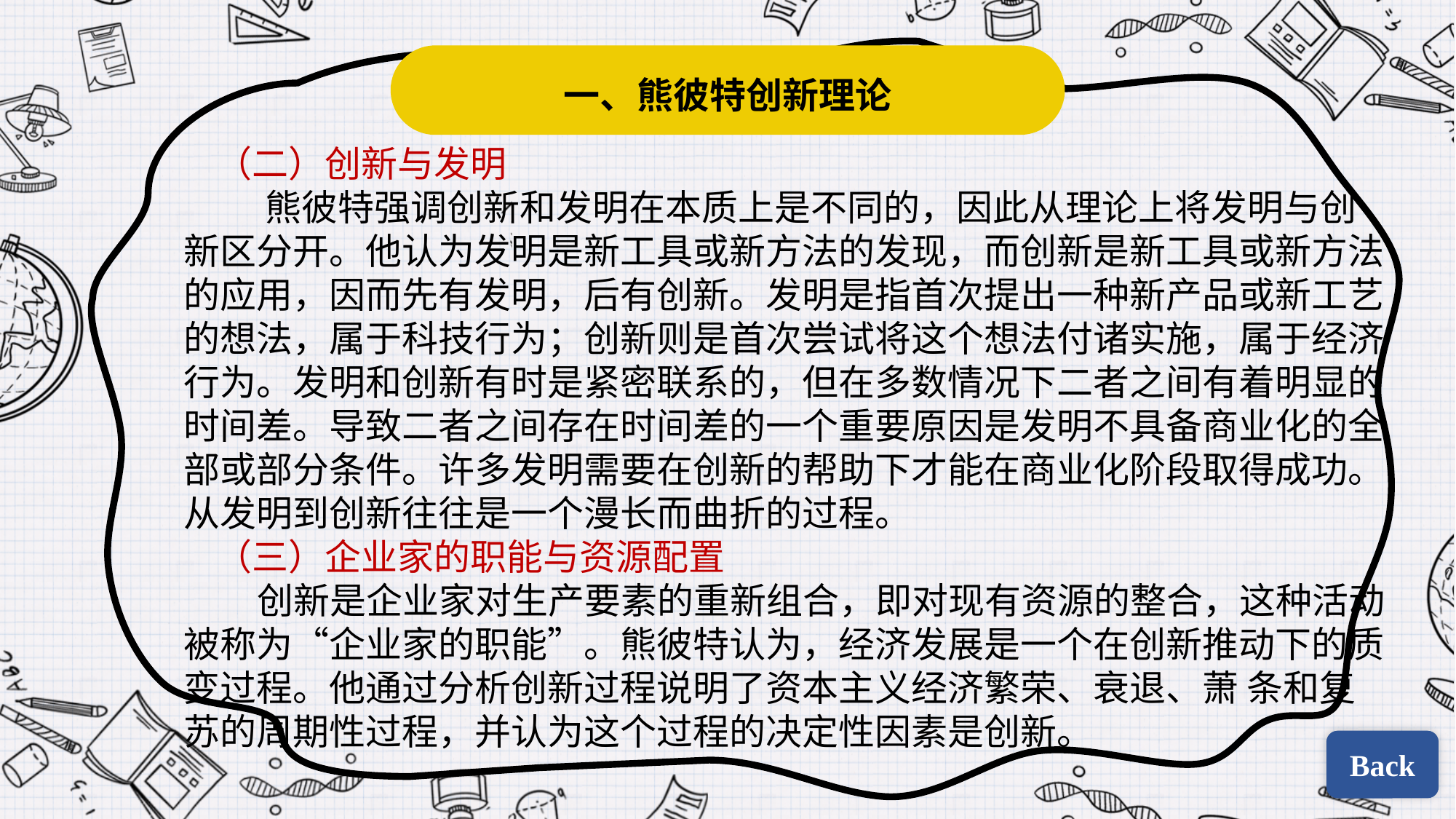

一、熊彼特创新理论
（二）创新与发明
     熊彼特强调创新和发明在本质上是不同的，因此从理论上将发明与创新区分开。他认为发明是新工具或新方法的发现，而创新是新工具或新方法的应用，因而先有发明，后有创新。发明是指首次提出一种新产品或新工艺的想法，属于科技行为；创新则是首次尝试将这个想法付诸实施，属于经济行为。发明和创新有时是紧密联系的，但在多数情况下二者之间有着明显的时间差。导致二者之间存在时间差的一个重要原因是发明不具备商业化的全部或部分条件。许多发明需要在创新的帮助下才能在商业化阶段取得成功。从发明到创新往往是一个漫长而曲折的过程。
（三）企业家的职能与资源配置
    创新是企业家对生产要素的重新组合，即对现有资源的整合，这种活动被称为“企业家的职能”。熊彼特认为，经济发展是一个在创新推动下的质变过程。他通过分析创新过程说明了资本主义经济繁荣、衰退、萧 条和复苏的周期性过程，并认为这个过程的决定性因素是创新。

Back